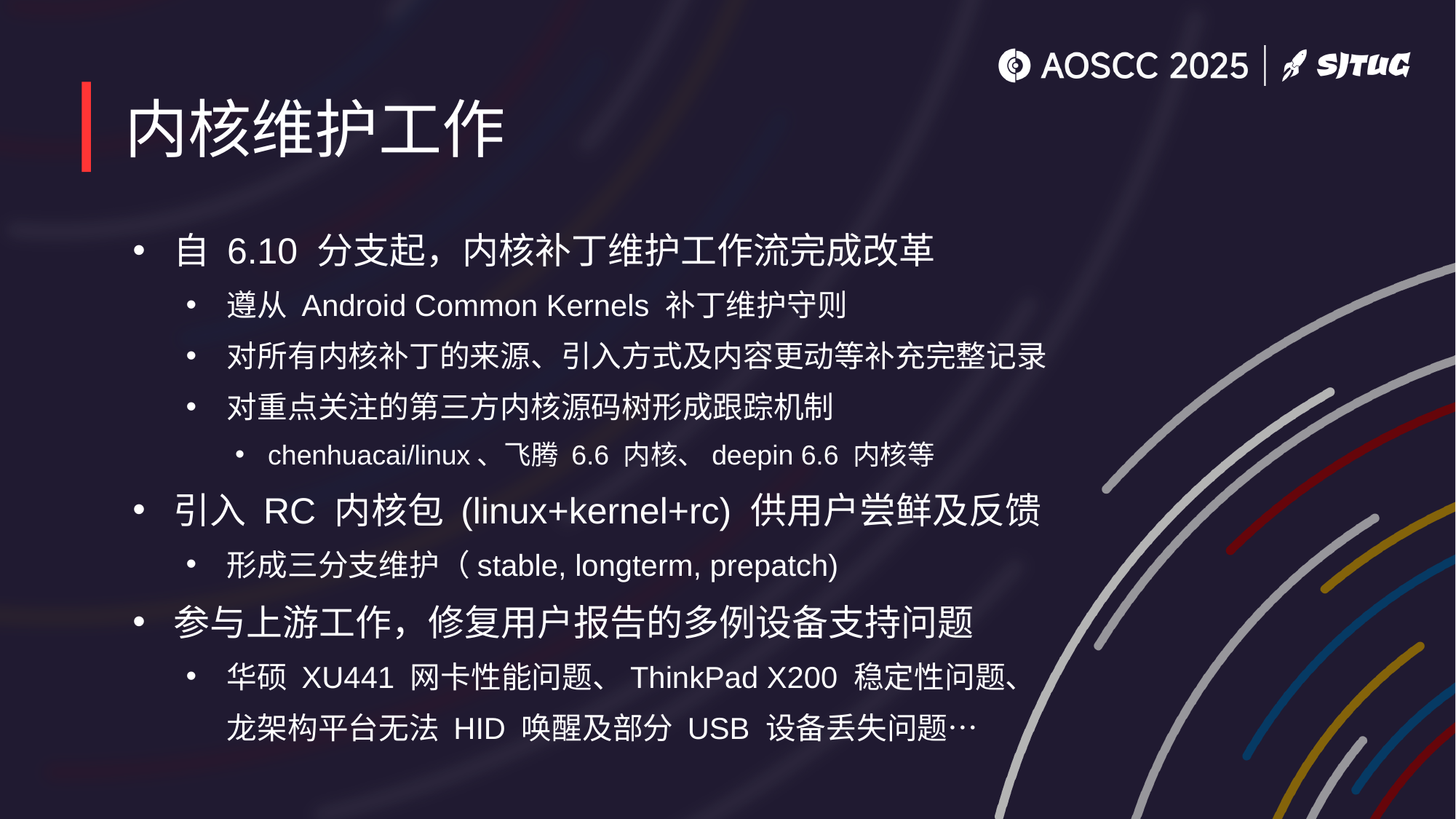

# 内核维护工作
自 6.10 分支起，内核补丁维护工作流完成改革
遵从 Android Common Kernels 补丁维护守则
对所有内核补丁的来源、引入方式及内容更动等补充完整记录
对重点关注的第三方内核源码树形成跟踪机制
chenhuacai/linux、飞腾 6.6 内核、deepin 6.6 内核等
引入 RC 内核包 (linux+kernel+rc) 供用户尝鲜及反馈
形成三分支维护（stable, longterm, prepatch)
参与上游工作，修复用户报告的多例设备支持问题
华硕 XU441 网卡性能问题、ThinkPad X200 稳定性问题、
龙架构平台无法 HID 唤醒及部分 USB 设备丢失问题…